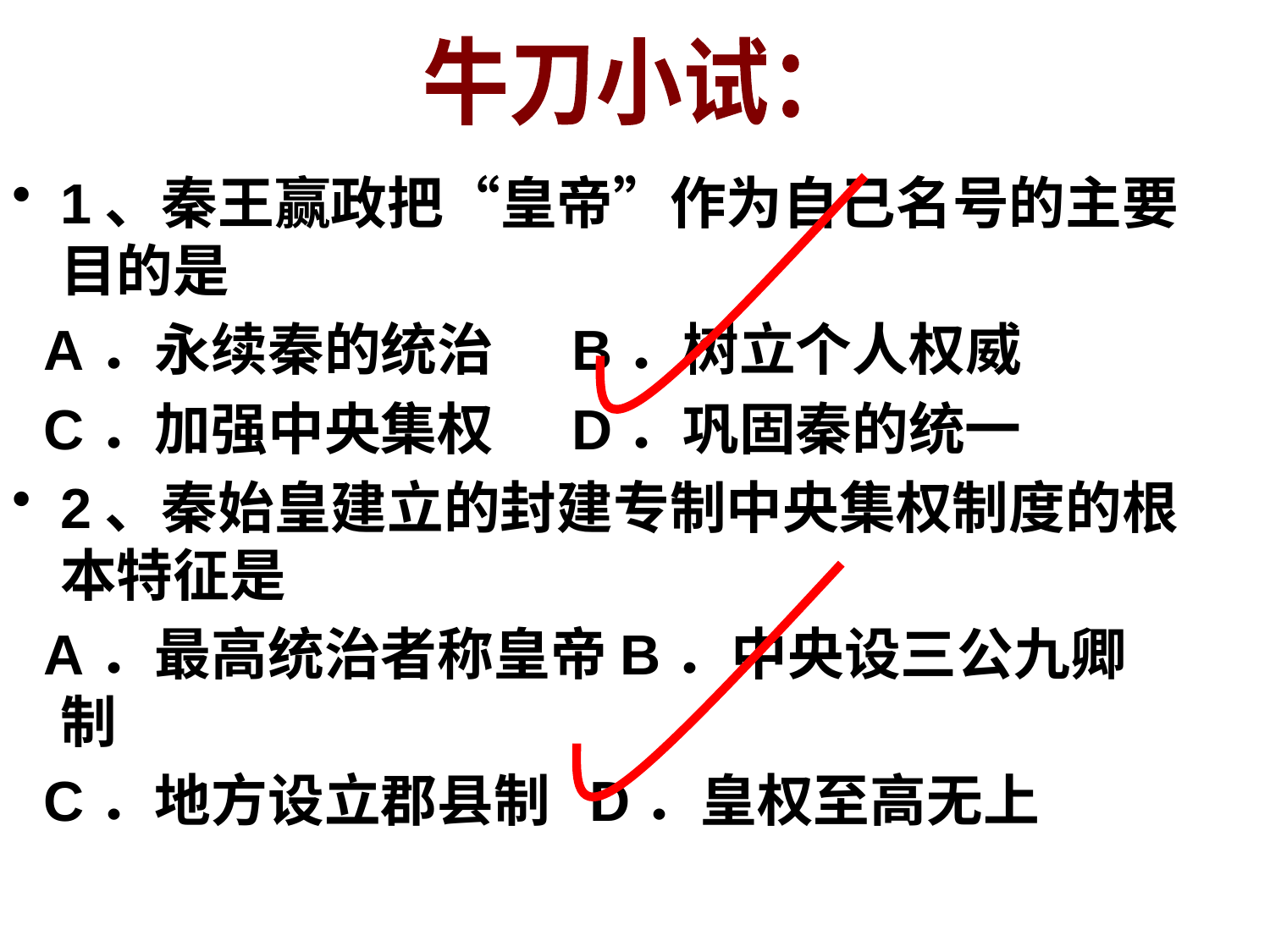

牛刀小试：

1、秦王赢政把“皇帝”作为自己名号的主要目的是
  A．永续秦的统治     B．树立个人权威
  C．加强中央集权     D．巩固秦的统一
2、秦始皇建立的封建专制中央集权制度的根本特征是
  A．最高统治者称皇帝B．中央设三公九卿制
  C．地方设立郡县制  D．皇权至高无上